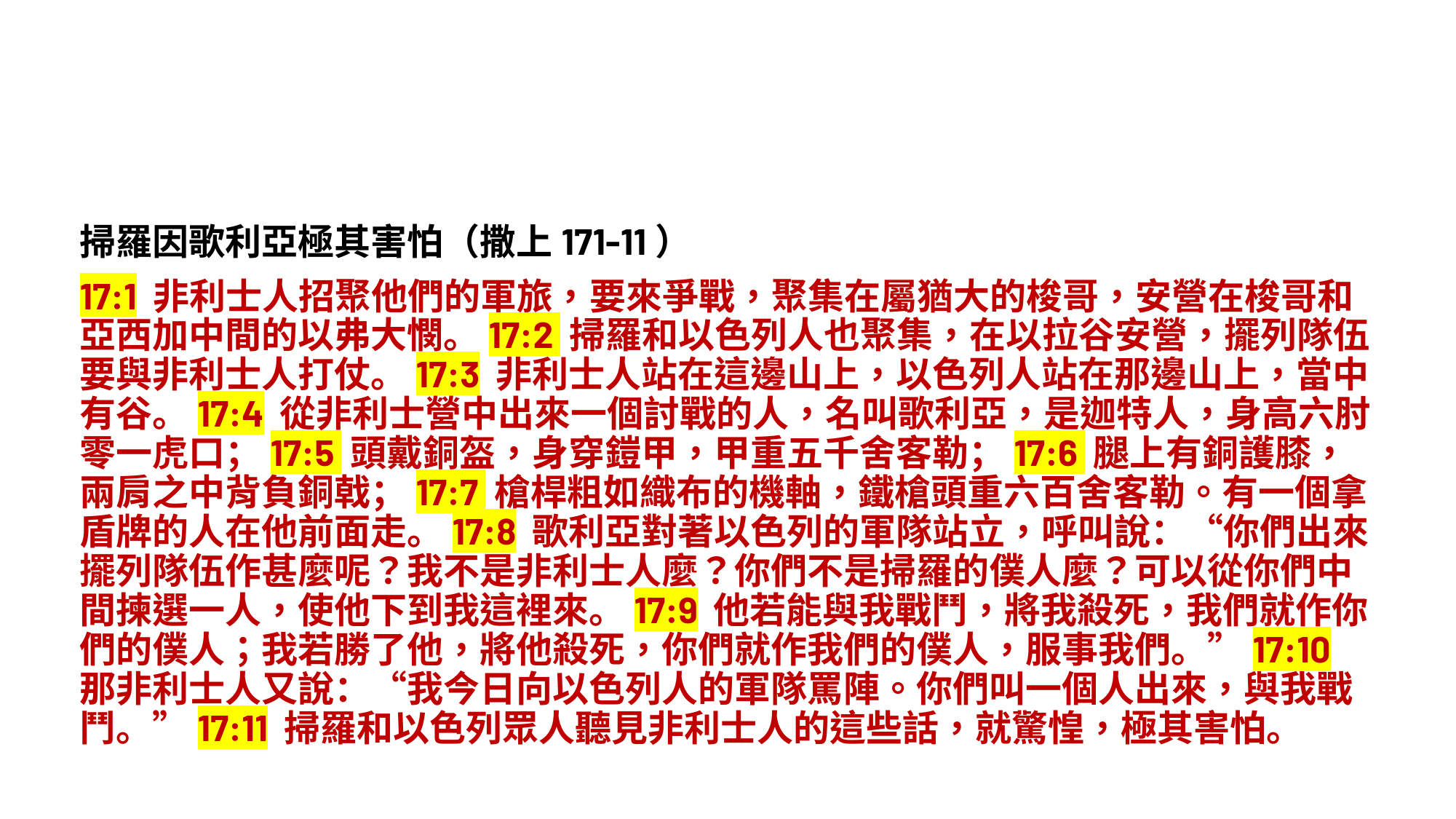

掃羅因歌利亞極其害怕（撒上171-11）
17:1 非利士人招聚他們的軍旅，要來爭戰，聚集在屬猶大的梭哥，安營在梭哥和亞西加中間的以弗大憫。17:2 掃羅和以色列人也聚集，在以拉谷安營，擺列隊伍要與非利士人打仗。17:3 非利士人站在這邊山上，以色列人站在那邊山上，當中有谷。17:4 從非利士營中出來一個討戰的人，名叫歌利亞，是迦特人，身高六肘零一虎口；17:5 頭戴銅盔，身穿鎧甲，甲重五千舍客勒；17:6 腿上有銅護膝，兩肩之中背負銅戟；17:7 槍桿粗如織布的機軸，鐵槍頭重六百舍客勒。有一個拿盾牌的人在他前面走。17:8 歌利亞對著以色列的軍隊站立，呼叫說：“你們出來擺列隊伍作甚麼呢？我不是非利士人麼？你們不是掃羅的僕人麼？可以從你們中間揀選一人，使他下到我這裡來。17:9 他若能與我戰鬥，將我殺死，我們就作你們的僕人；我若勝了他，將他殺死，你們就作我們的僕人，服事我們。”17:10 那非利士人又說：“我今日向以色列人的軍隊罵陣。你們叫一個人出來，與我戰鬥。”17:11 掃羅和以色列眾人聽見非利士人的這些話，就驚惶，極其害怕。